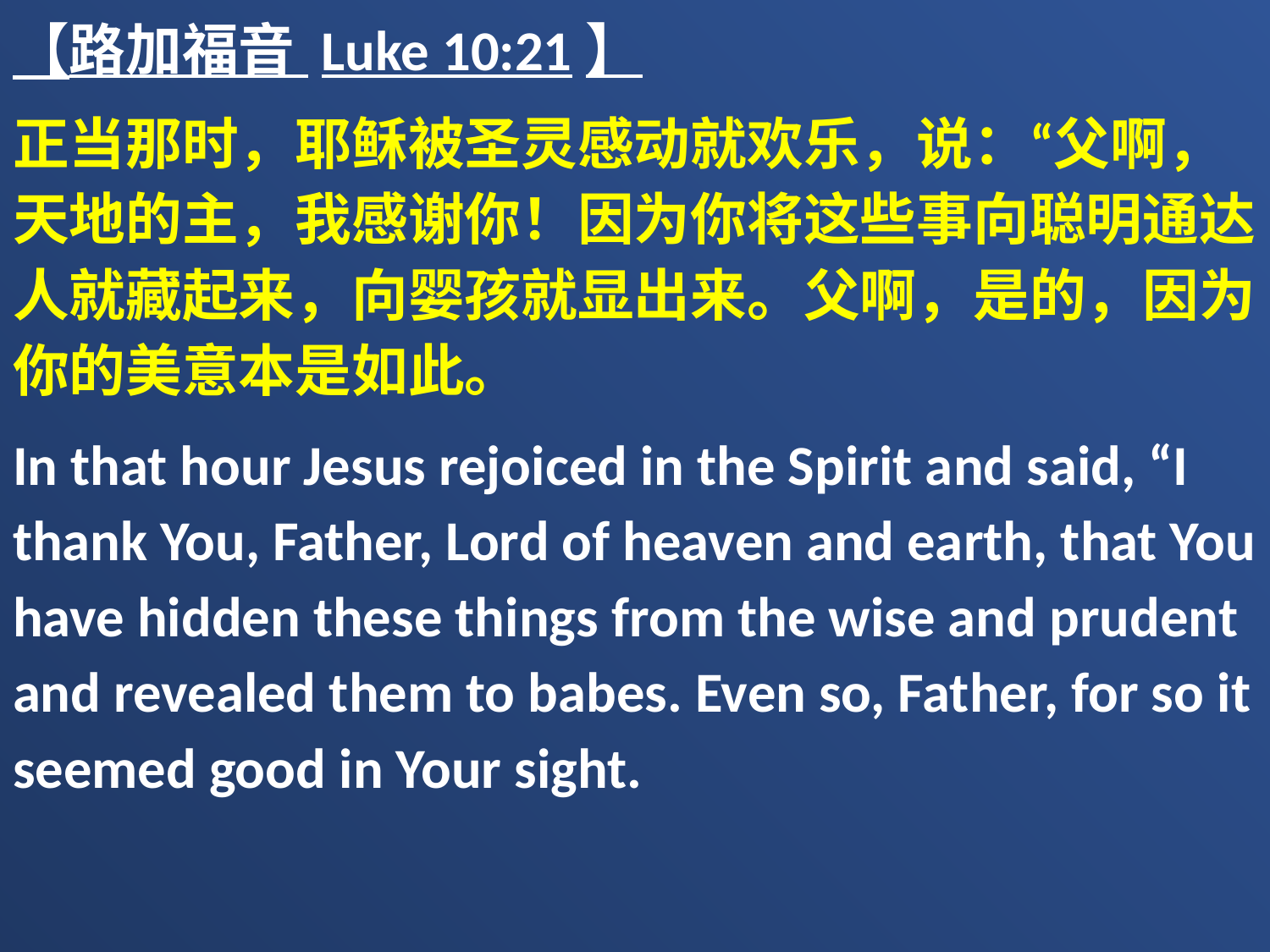

【路加福音 Luke 10:21】
正当那时，耶稣被圣灵感动就欢乐，说：“父啊，天地的主，我感谢你！因为你将这些事向聪明通达人就藏起来，向婴孩就显出来。父啊，是的，因为你的美意本是如此。
In that hour Jesus rejoiced in the Spirit and said, “I thank You, Father, Lord of heaven and earth, that You have hidden these things from the wise and prudent and revealed them to babes. Even so, Father, for so it seemed good in Your sight.